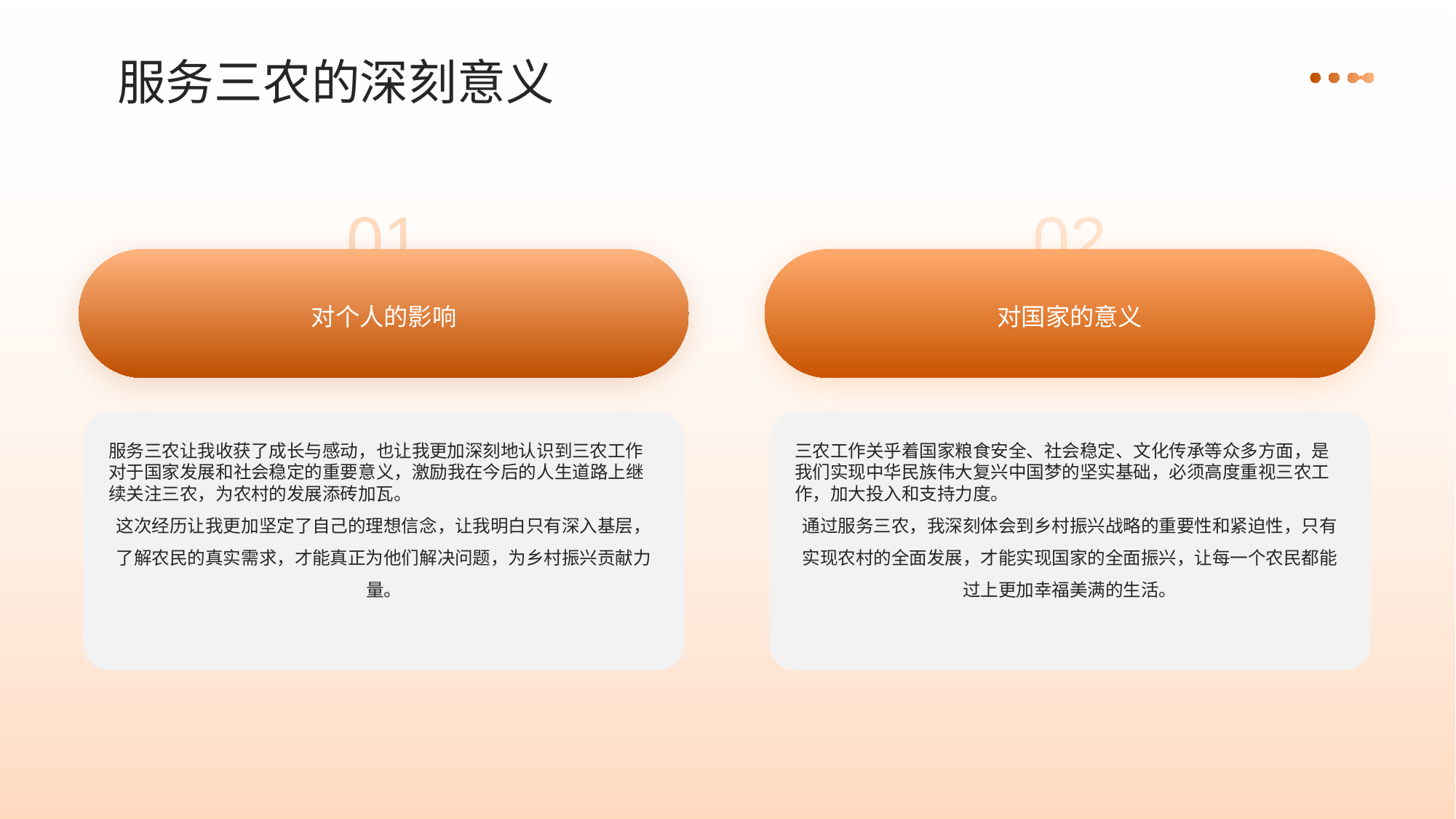

服务三农的深刻意义

01
02

对个人的影响
对国家的意义

服务三农让我收获了成长与感动，也让我更加深刻地认识到三农工作对于国家发展和社会稳定的重要意义，激励我在今后的人生道路上继续关注三农，为农村的发展添砖加瓦。
这次经历让我更加坚定了自己的理想信念，让我明白只有深入基层，了解农民的真实需求，才能真正为他们解决问题，为乡村振兴贡献力量。
三农工作关乎着国家粮食安全、社会稳定、文化传承等众多方面，是我们实现中华民族伟大复兴中国梦的坚实基础，必须高度重视三农工作，加大投入和支持力度。
通过服务三农，我深刻体会到乡村振兴战略的重要性和紧迫性，只有实现农村的全面发展，才能实现国家的全面振兴，让每一个农民都能过上更加幸福美满的生活。